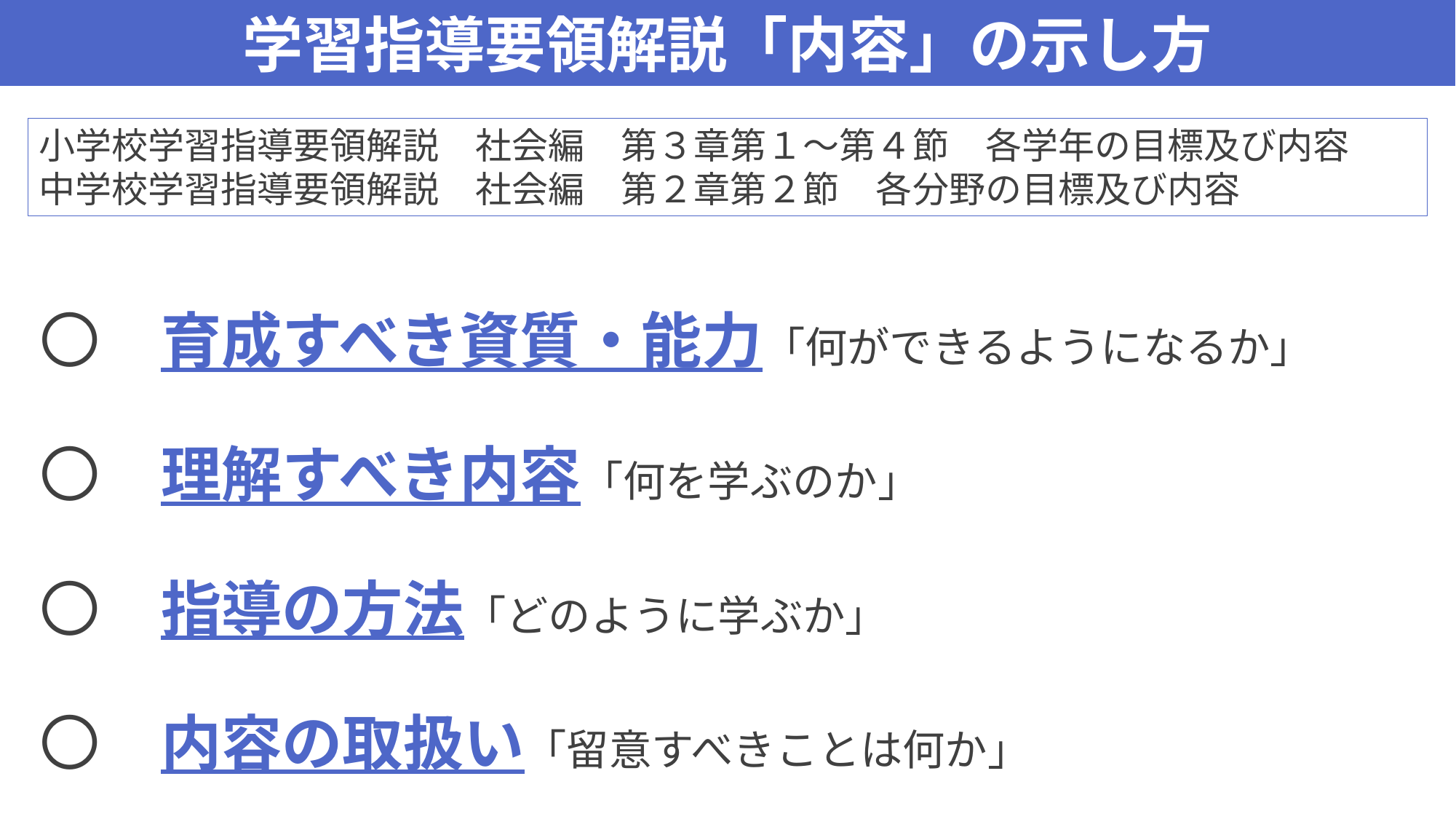

学習指導要領解説「内容」の示し方
小学校学習指導要領解説　社会編　第３章第１～第４節　各学年の目標及び内容
中学校学習指導要領解説　社会編　第２章第２節　各分野の目標及び内容
〇　育成すべき資質・能力「何ができるようになるか」
〇　理解すべき内容「何を学ぶのか」
〇　指導の方法「どのように学ぶか」
〇　内容の取扱い「留意すべきことは何か」